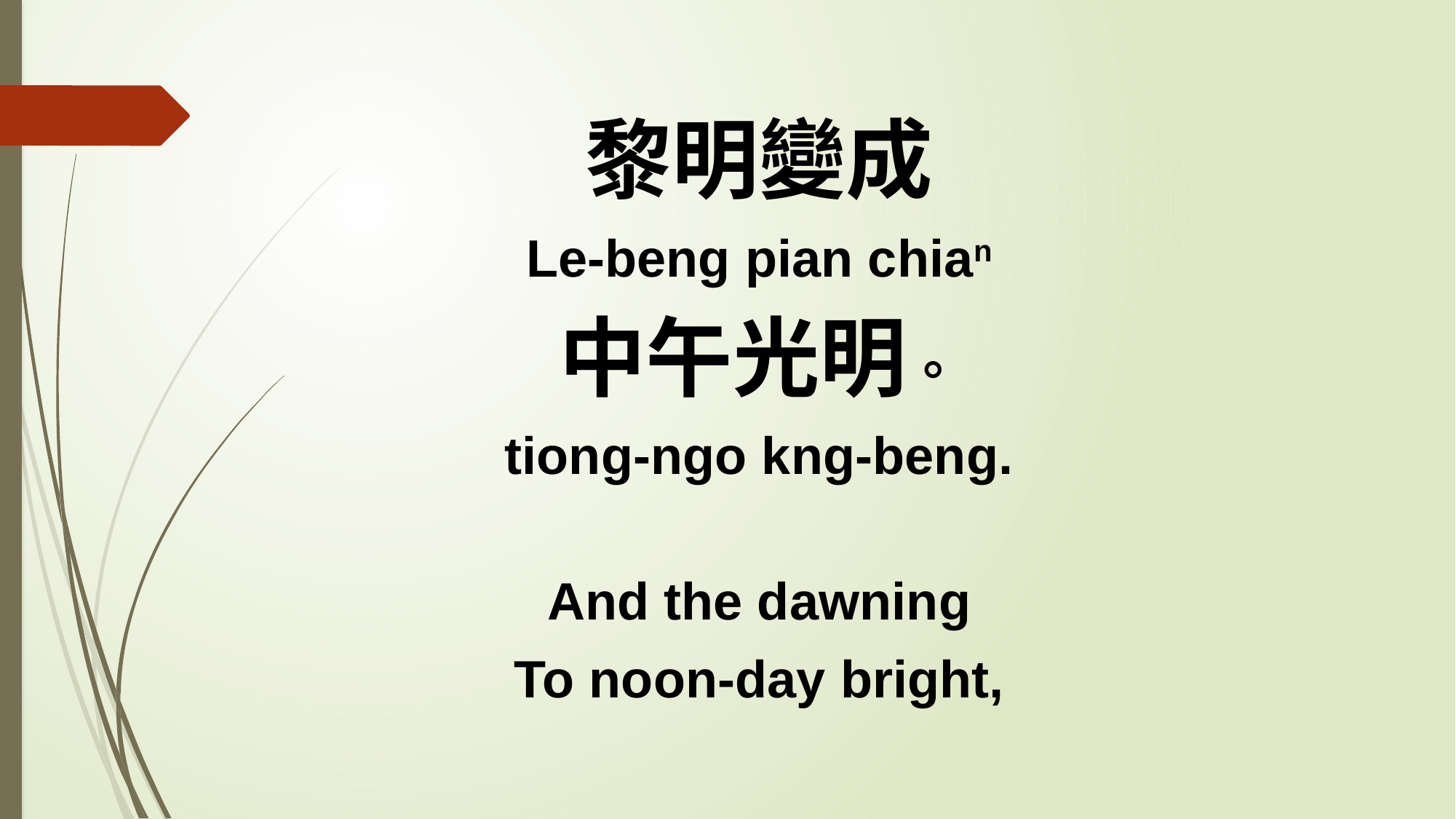

黎明變成
Le-beng pian chian
中午光明。
tiong-ngo kng-beng.

And the dawning
To noon-day bright,